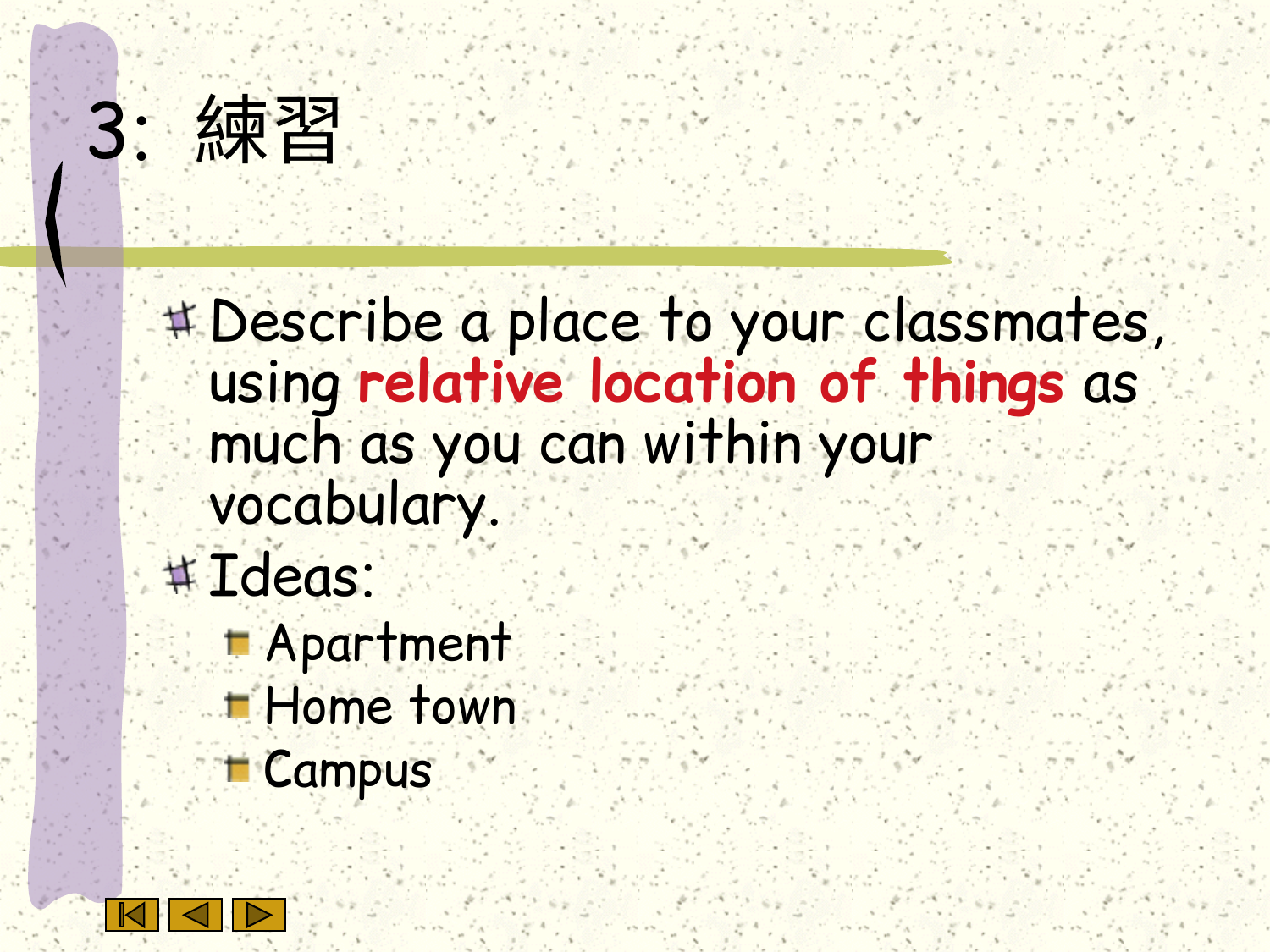

# 3: 練習
Describe a place to your classmates, using relative location of things as much as you can within your vocabulary.
Ideas:
Apartment
Home town
Campus